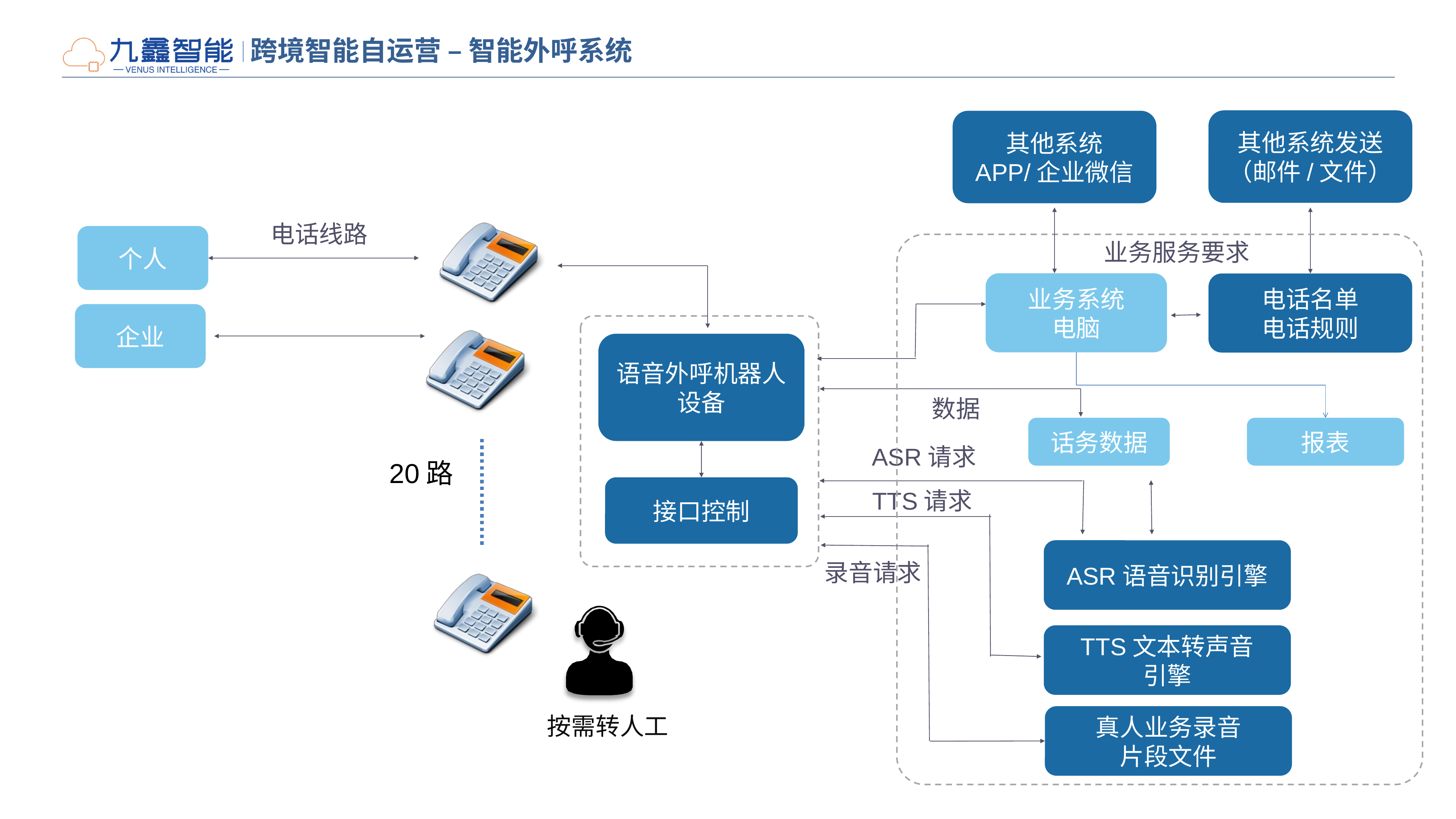

跨境智能自运营 – 智能外呼系统
其他系统发送
（邮件/文件）
其他系统
APP/企业微信

电话线路
个人

业务服务要求
业务系统
电脑
电话名单
电话规则
企业

语音外呼机器人设备
数据
话务数据
报表
ASR请求
20路
接口控制
TTS请求
ASR语音识别引擎
录音请求

TTS文本转声音
引擎

真人业务录音
片段文件
按需转人工